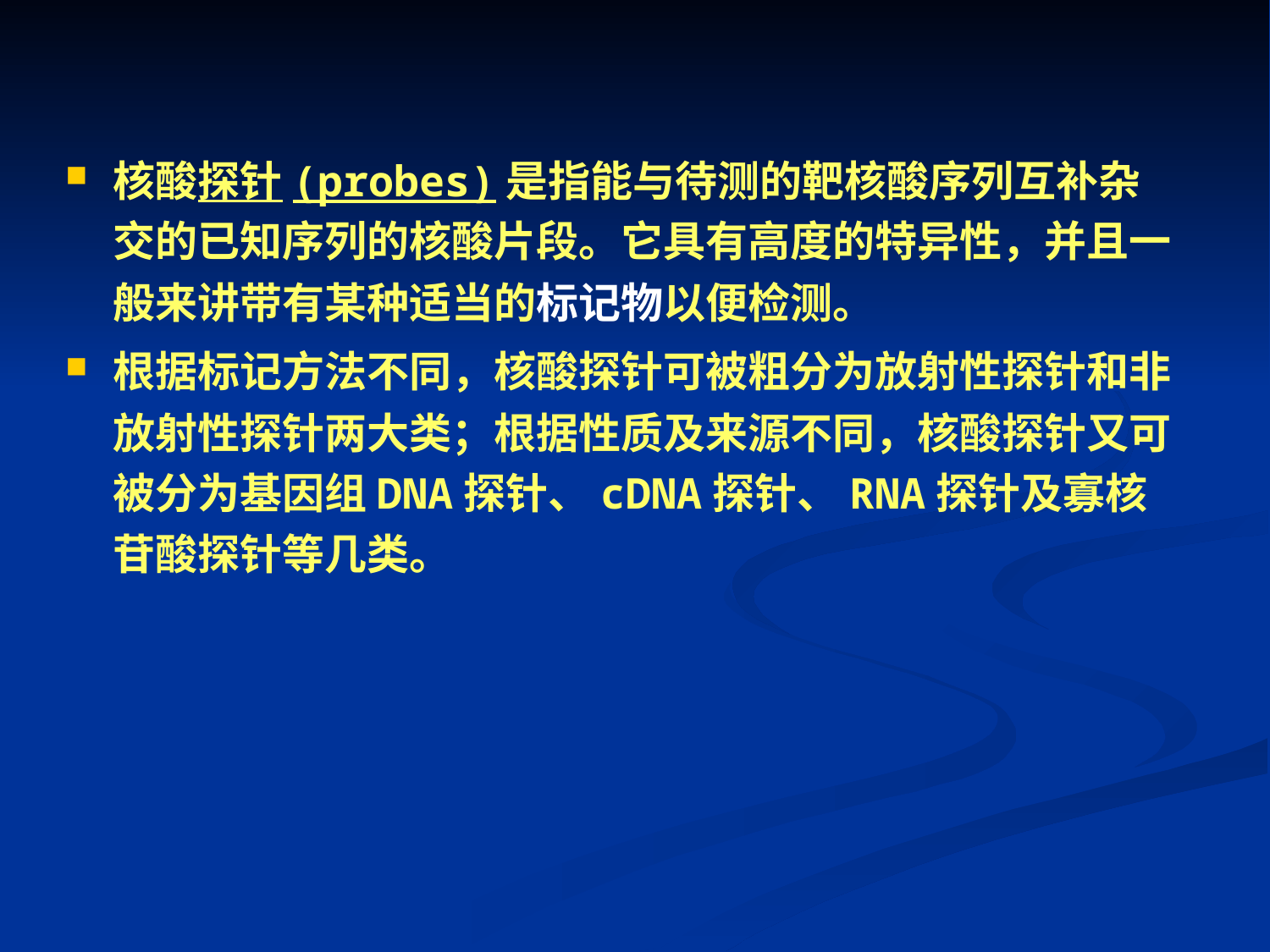

核酸探针(probes)是指能与待测的靶核酸序列互补杂交的已知序列的核酸片段。它具有高度的特异性，并且一般来讲带有某种适当的标记物以便检测。
根据标记方法不同，核酸探针可被粗分为放射性探针和非放射性探针两大类；根据性质及来源不同，核酸探针又可被分为基因组DNA探针、cDNA探针、RNA探针及寡核苷酸探针等几类。